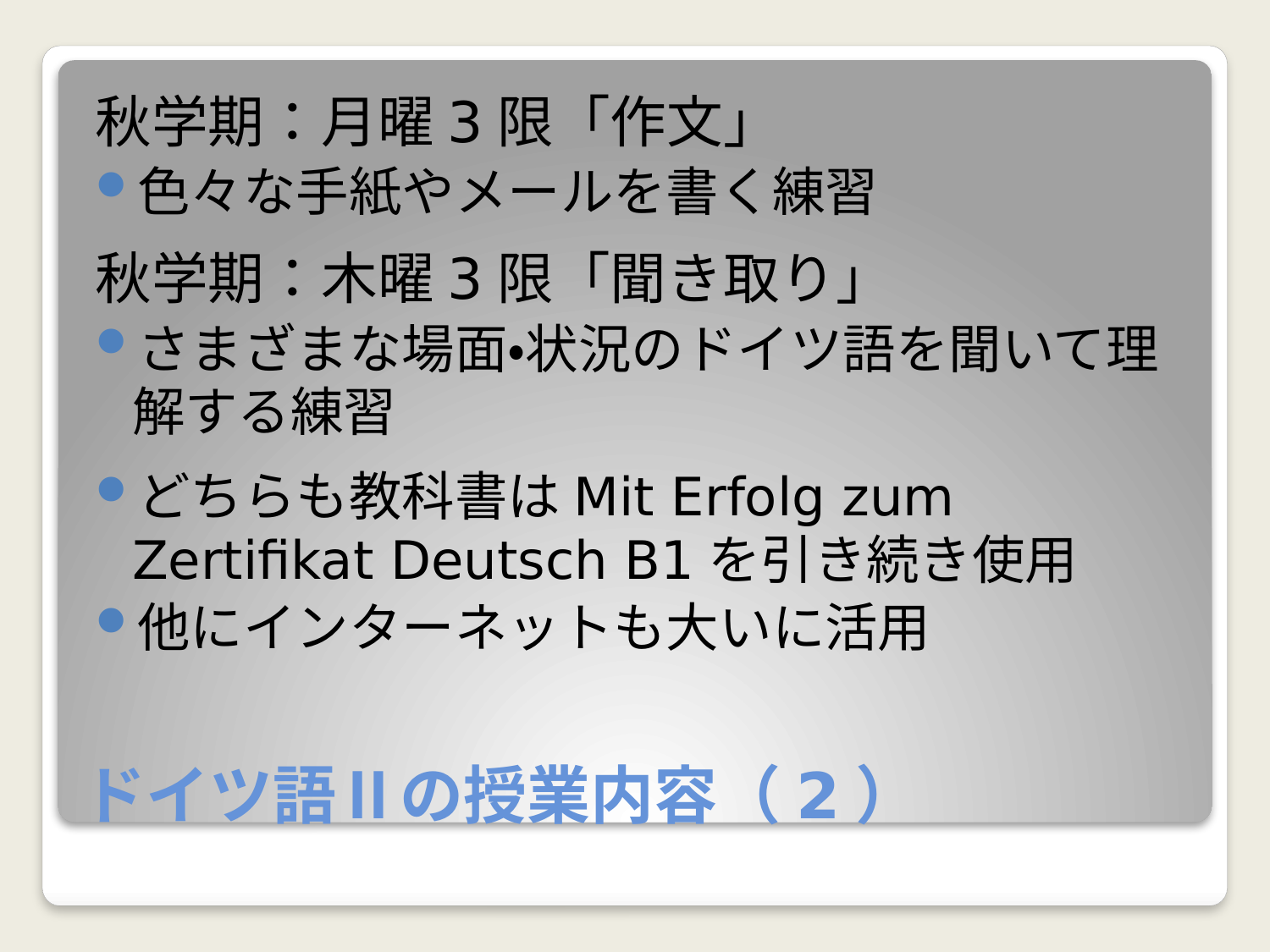

秋学期：月曜3限「作文」
色々な手紙やメールを書く練習
秋学期：木曜3限「聞き取り」
さまざまな場面・状況のドイツ語を聞いて理解する練習
どちらも教科書はMit Erfolg zum Zertifikat Deutsch B1を引き続き使用
他にインターネットも大いに活用
# ドイツ語Ⅱの授業内容（2）